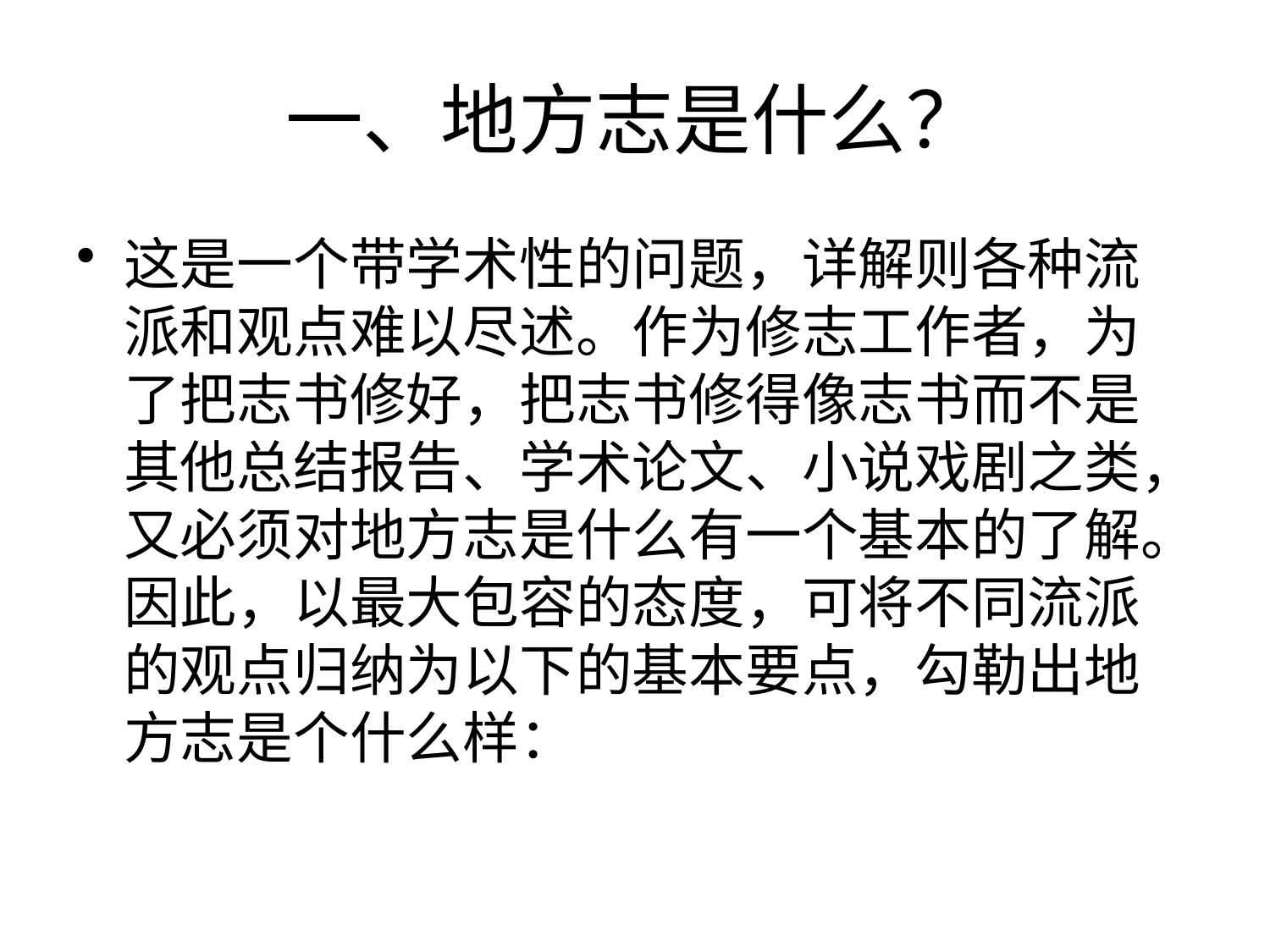

# 一、地方志是什么？
这是一个带学术性的问题，详解则各种流派和观点难以尽述。作为修志工作者，为了把志书修好，把志书修得像志书而不是其他总结报告、学术论文、小说戏剧之类，又必须对地方志是什么有一个基本的了解。因此，以最大包容的态度，可将不同流派的观点归纳为以下的基本要点，勾勒出地方志是个什么样：